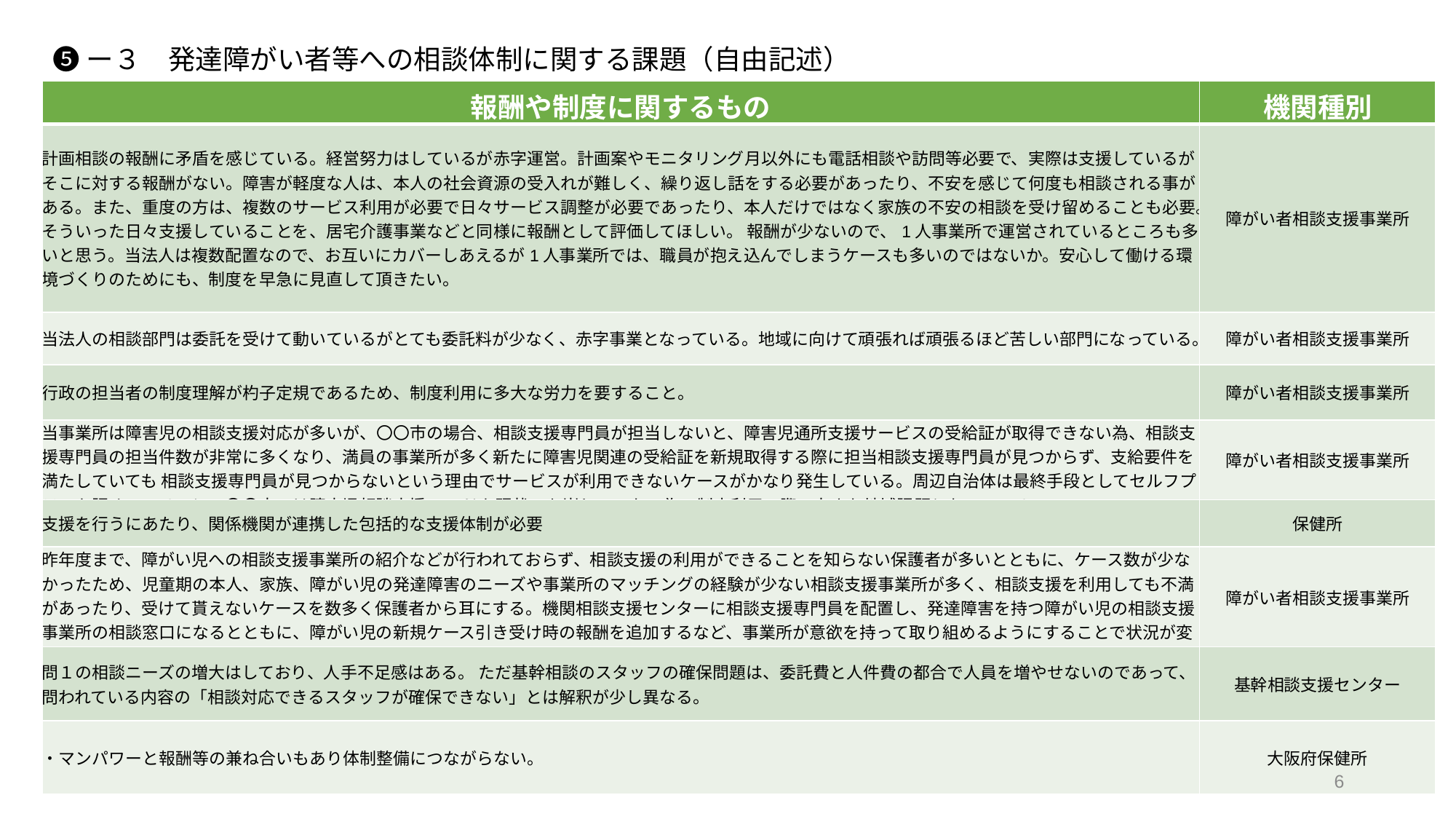

❺ー３　発達障がい者等への相談体制に関する課題（自由記述）
| 報酬や制度に関するもの | 機関種別 |
| --- | --- |
| 計画相談の報酬に矛盾を感じている。経営努力はしているが赤字運営。計画案やモニタリング月以外にも電話相談や訪問等必要で、実際は支援しているがそこに対する報酬がない。障害が軽度な人は、本人の社会資源の受入れが難しく、繰り返し話をする必要があったり、不安を感じて何度も相談される事がある。また、重度の方は、複数のサービス利用が必要で日々サービス調整が必要であったり、本人だけではなく家族の不安の相談を受け留めることも必要。そういった日々支援していることを、居宅介護事業などと同様に報酬として評価してほしい。 報酬が少ないので、1人事業所で運営されているところも多いと思う。当法人は複数配置なので、お互いにカバーしあえるが1人事業所では、職員が抱え込んでしまうケースも多いのではないか。安心して働ける環境づくりのためにも、制度を早急に見直して頂きたい。 | 障がい者相談支援事業所 |
| 当法人の相談部門は委託を受けて動いているがとても委託料が少なく、赤字事業となっている。地域に向けて頑張れば頑張るほど苦しい部門になっている。 | 障がい者相談支援事業所 |
| 行政の担当者の制度理解が杓子定規であるため、制度利用に多大な労力を要すること。 | 障がい者相談支援事業所 |
| 当事業所は障害児の相談支援対応が多いが、〇〇市の場合、相談支援専門員が担当しないと、障害児通所支援サービスの受給証が取得できない為、相談支援専門員の担当件数が非常に多くなり、満員の事業所が多く新たに障害児関連の受給証を新規取得する際に担当相談支援専門員が見つからず、支給要件を満たしていても 相談支援専門員が見つからないという理由でサービスが利用できないケースがかなり発生している。周辺自治体は最終手段としてセルフプランを認めているのに、〇〇市では障害児相談支援100％を現状でも崩していない為、制度利用の際の大きな地域課題となっている。 | 障がい者相談支援事業所 |
| 支援を行うにあたり、関係機関が連携した包括的な支援体制が必要 | 保健所 |
| 昨年度まで、障がい児への相談支援事業所の紹介などが行われておらず、相談支援の利用ができることを知らない保護者が多いとともに、ケース数が少なかったため、児童期の本人、家族、障がい児の発達障害のニーズや事業所のマッチングの経験が少ない相談支援事業所が多く、相談支援を利用しても不満があったり、受けて貰えないケースを数多く保護者から耳にする。機関相談支援センターに相談支援専門員を配置し、発達障害を持つ障がい児の相談支援事業所の相談窓口になるとともに、障がい児の新規ケース引き受け時の報酬を追加するなど、事業所が意欲を持って取り組めるようにすることで状況が変わってゆくのではないかと感じる。 | 障がい者相談支援事業所 |
| 問１の相談ニーズの増大はしており、人手不足感はある。 ただ基幹相談のスタッフの確保問題は、委託費と人件費の都合で人員を増やせないのであって、問われている内容の「相談対応できるスタッフが確保できない」とは解釈が少し異なる。 | 基幹相談支援センター |
| ・マンパワーと報酬等の兼ね合いもあり体制整備につながらない。 | 大阪府保健所 |
6